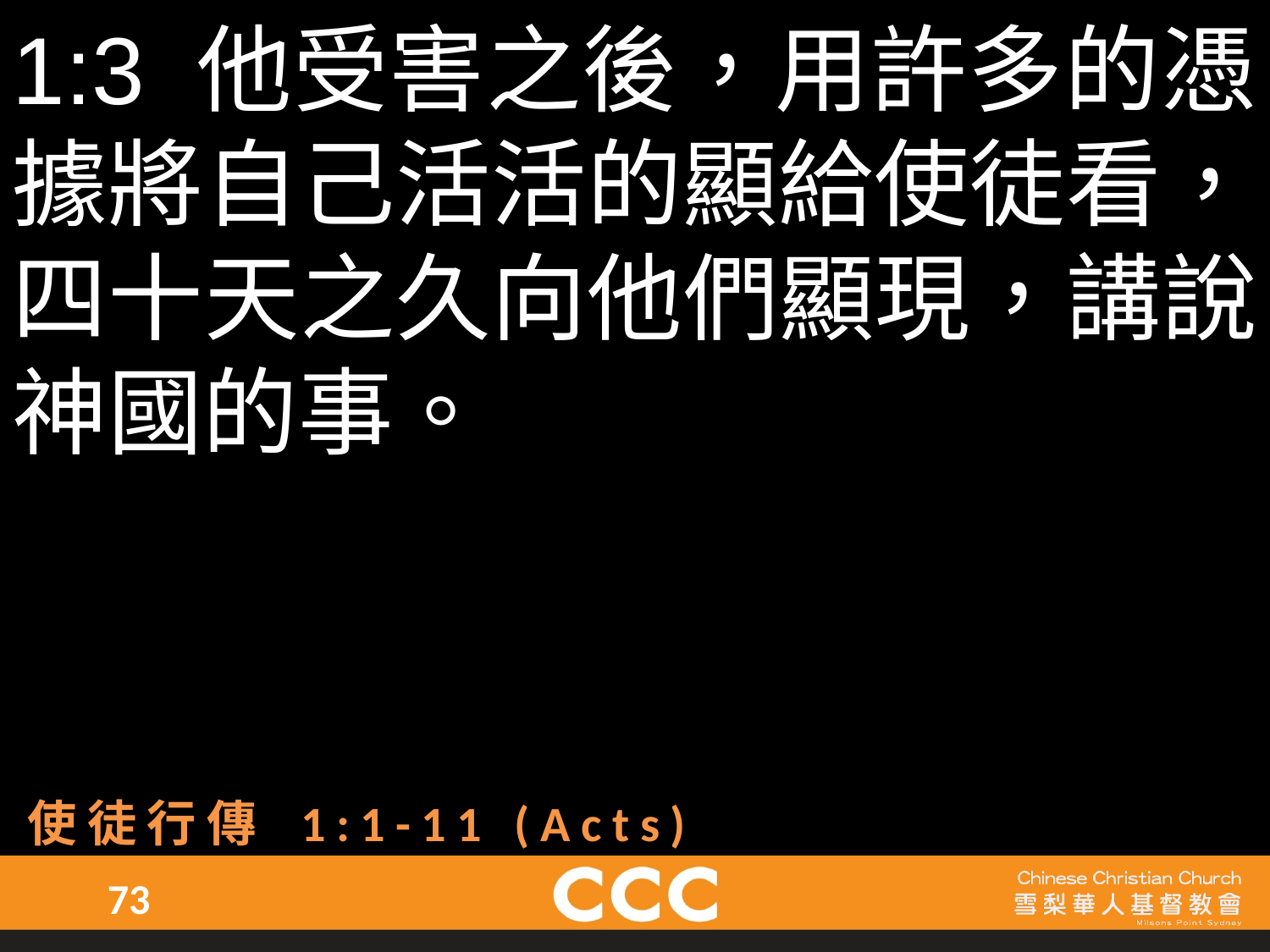

1:3 他受害之後，用許多的憑據將自己活活的顯給使徒看，四十天之久向他們顯現，講說神國的事。
使徒行傳 1:1-11 (Acts)
73